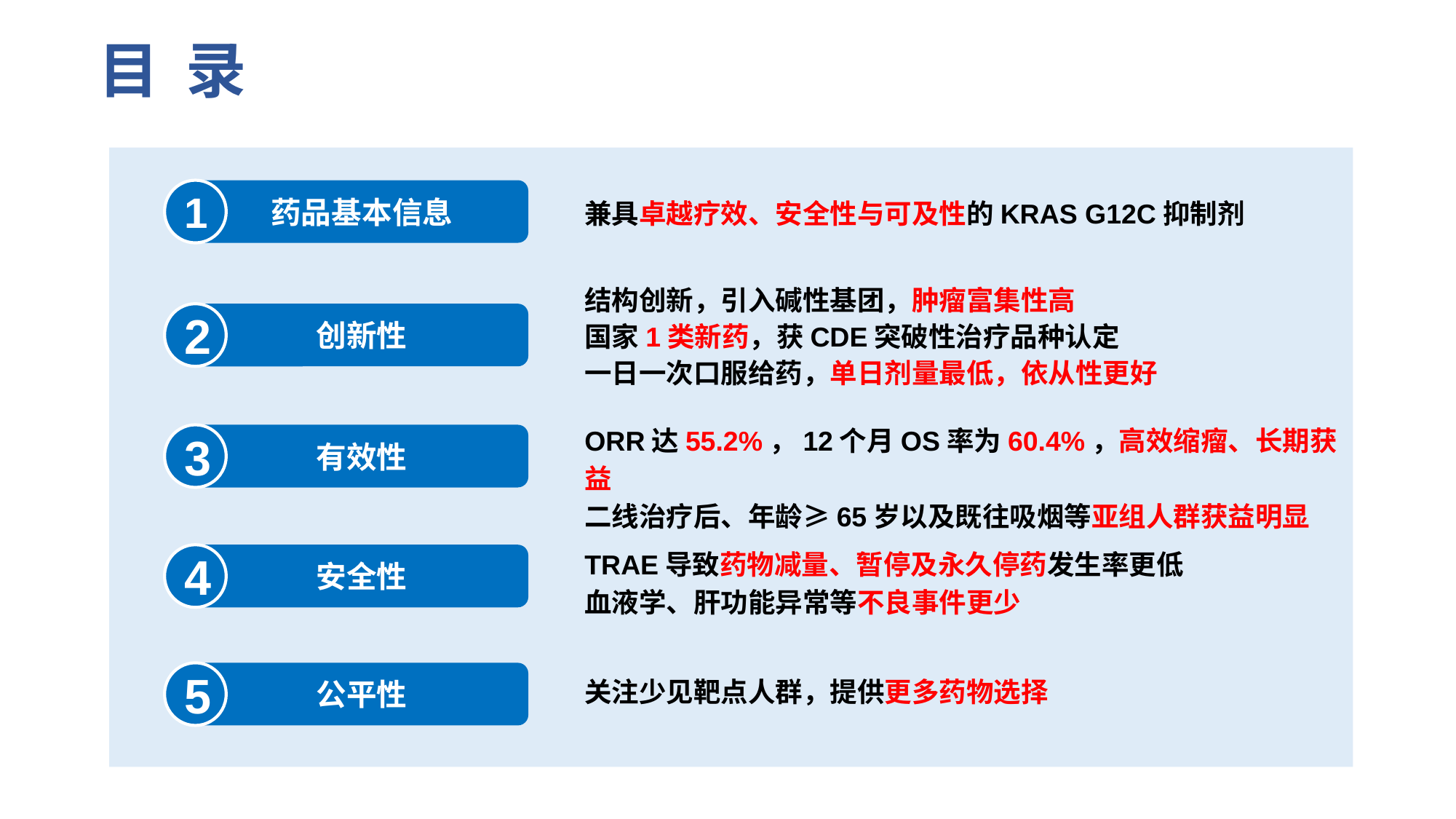

目  录

1
药品基本信息
兼具卓越疗效、安全性与可及性的KRAS G12C抑制剂
结构创新，引入碱性基团，肿瘤富集性高
国家1类新药，获CDE突破性治疗品种认定
一日一次口服给药，单日剂量最低，依从性更好
2
创新性
ORR达55.2%，12个月OS率为60.4%，高效缩瘤、长期获益
二线治疗后、年龄≥65岁以及既往吸烟等亚组人群获益明显
3
有效性
TRAE导致药物减量、暂停及永久停药发生率更低
血液学、肝功能异常等不良事件更少
4
安全性
5
公平性
关注少见靶点人群，提供更多药物选择